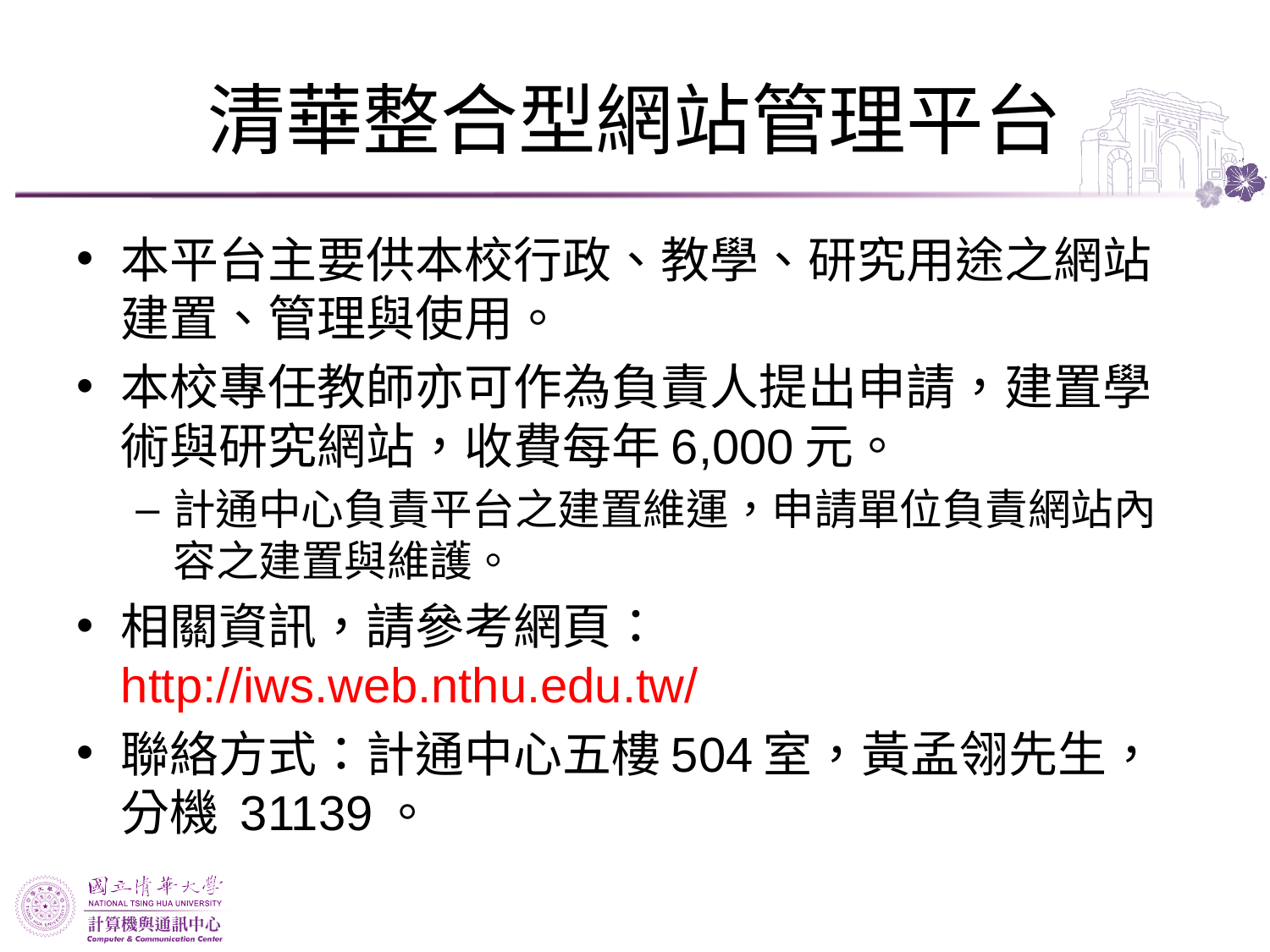

# 清華整合型網站管理平台
本平台主要供本校行政、教學、研究用途之網站建置、管理與使用。
本校專任教師亦可作為負責人提出申請，建置學術與研究網站，收費每年6,000元。
計通中心負責平台之建置維運，申請單位負責網站內容之建置與維護。
相關資訊，請參考網頁：
http://iws.web.nthu.edu.tw/
聯絡方式：計通中心五樓504室，黃孟翎先生，分機 31139。